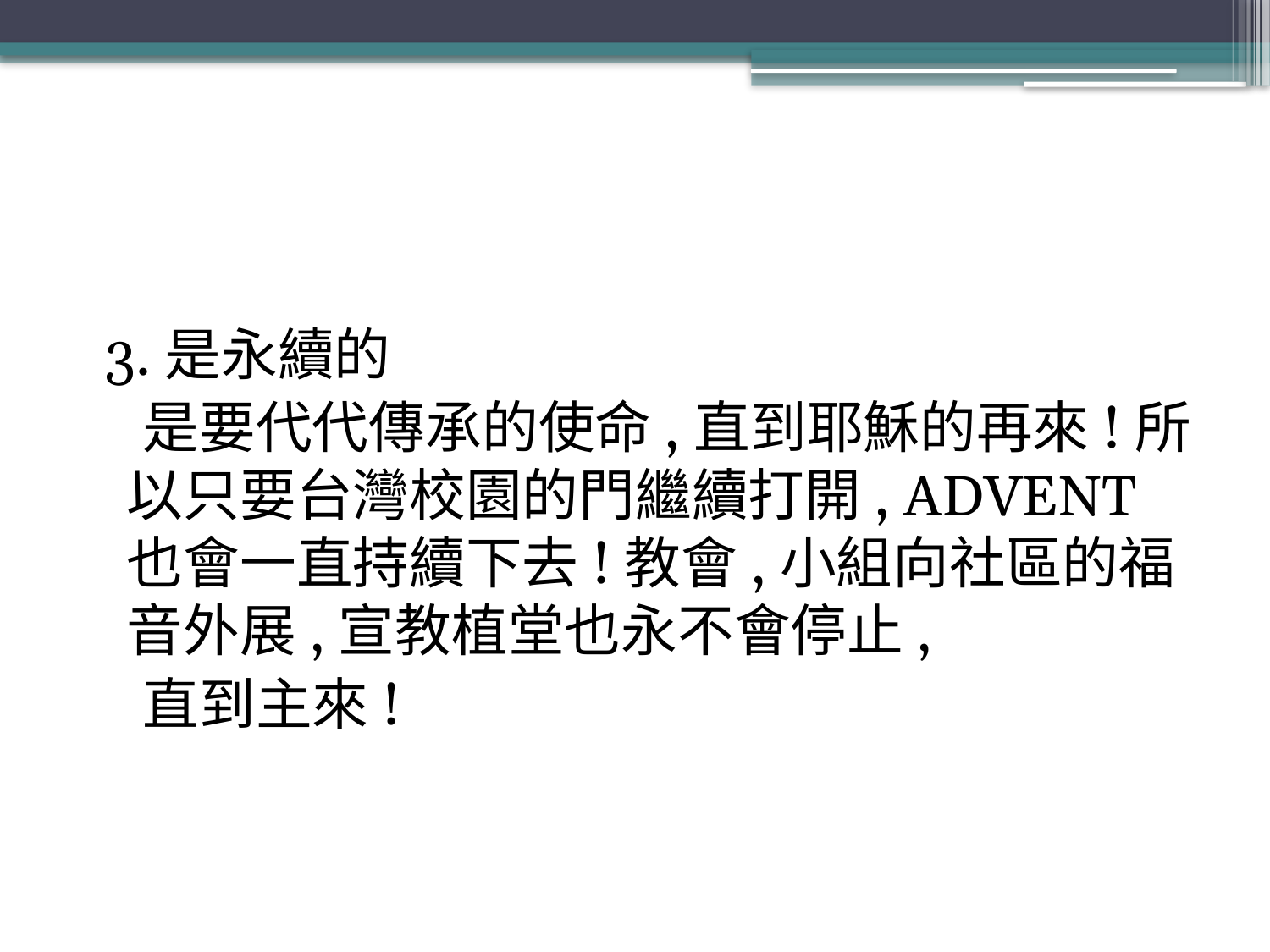

#
 3.是永續的
   是要代代傳承的使命,直到耶穌的再來!所以只要台灣校園的門繼續打開, ADVENT也會一直持續下去!教會,小組向社區的福音外展,宣教植堂也永不會停止,
   直到主來!